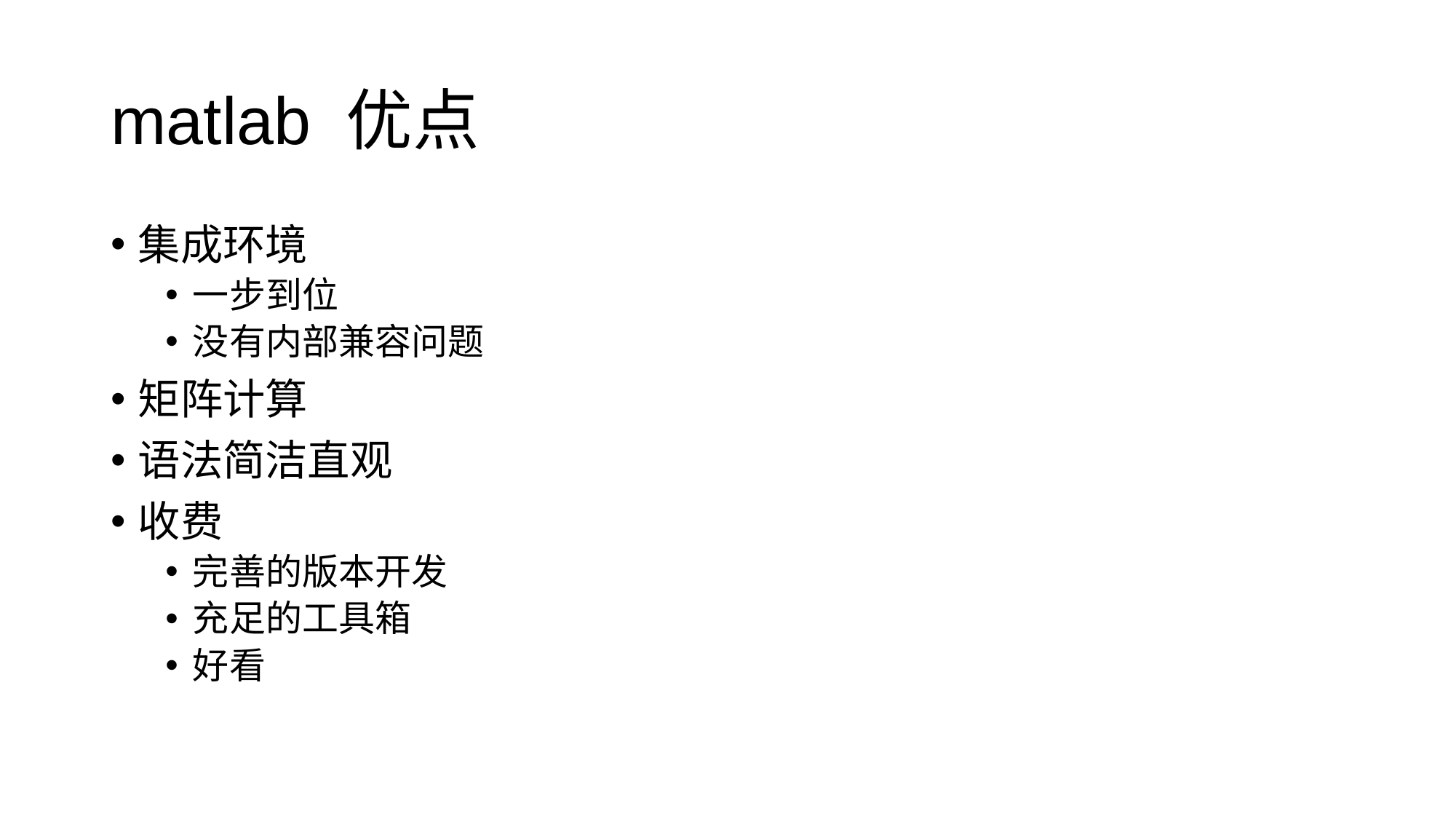

# matlab 优点
集成环境
一步到位
没有内部兼容问题
矩阵计算
语法简洁直观
收费
完善的版本开发
充足的工具箱
好看